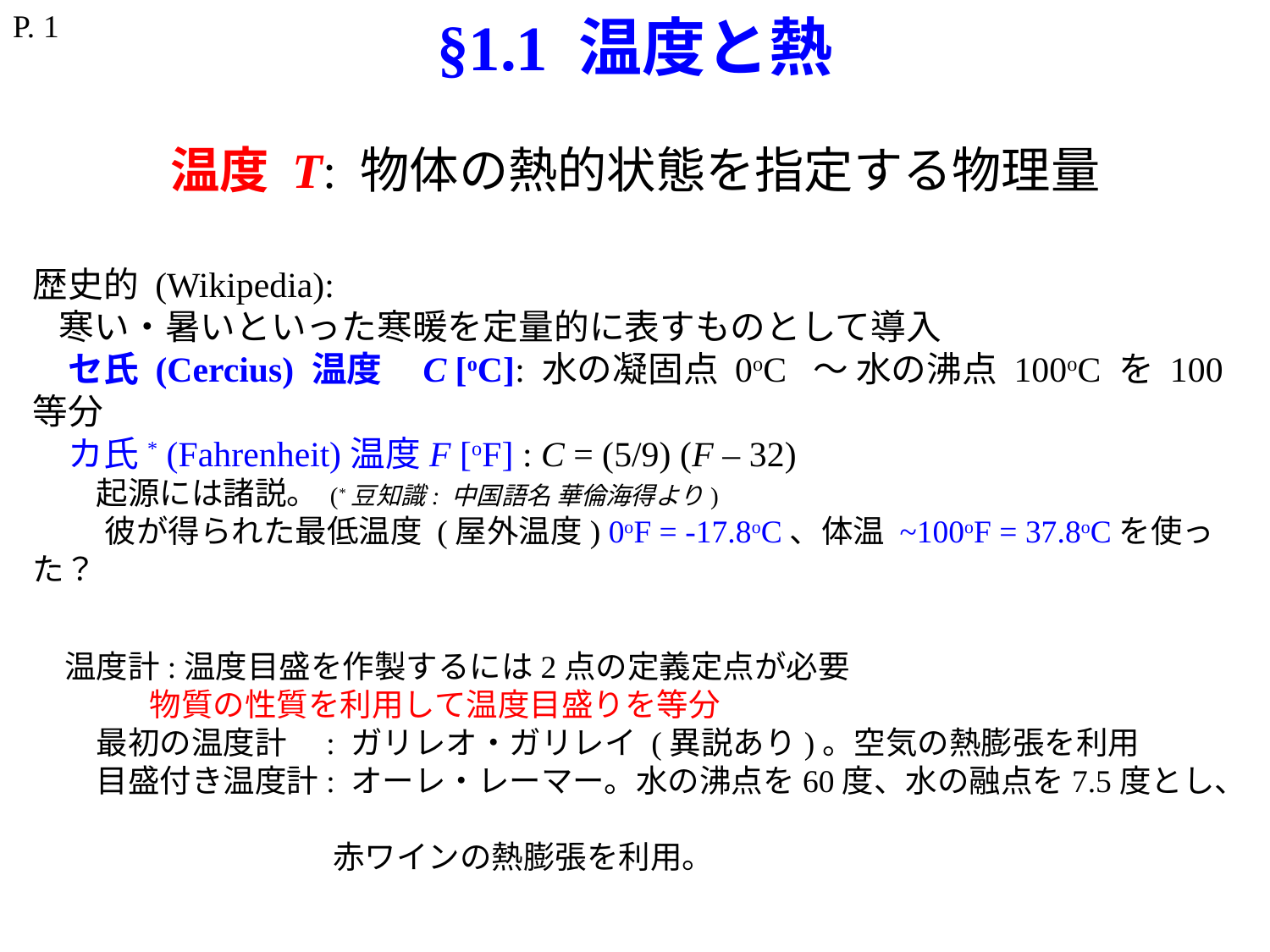

# §1.1 温度と熱
P. 1
温度 T: 物体の熱的状態を指定する物理量

歴史的 (Wikipedia):
  寒い・暑いといった寒暖を定量的に表すものとして導入
　セ氏 (Cercius) 温度    C [oC]: 水の凝固点 0oC  ～ 水の沸点 100oC を 100等分
　カ氏* (Fahrenheit)温度F [oF] : C = (5/9) (F – 32) 　
　　起源には諸説。 (*豆知識: 中国語名 華倫海得より)
        彼が得られた最低温度 (屋外温度) 0oF = -17.8oC、体温 ~100oF = 37.8oCを使った？

　温度計:温度目盛を作製するには2点の定義定点が必要
　　　   物質の性質を利用して温度目盛りを等分
　　最初の温度計　: ガリレオ・ガリレイ (異説あり)。空気の熱膨張を利用
　　目盛付き温度計: オーレ・レーマー。水の沸点を60度、水の融点を7.5度とし、
	　	  　赤ワインの熱膨張を利用。